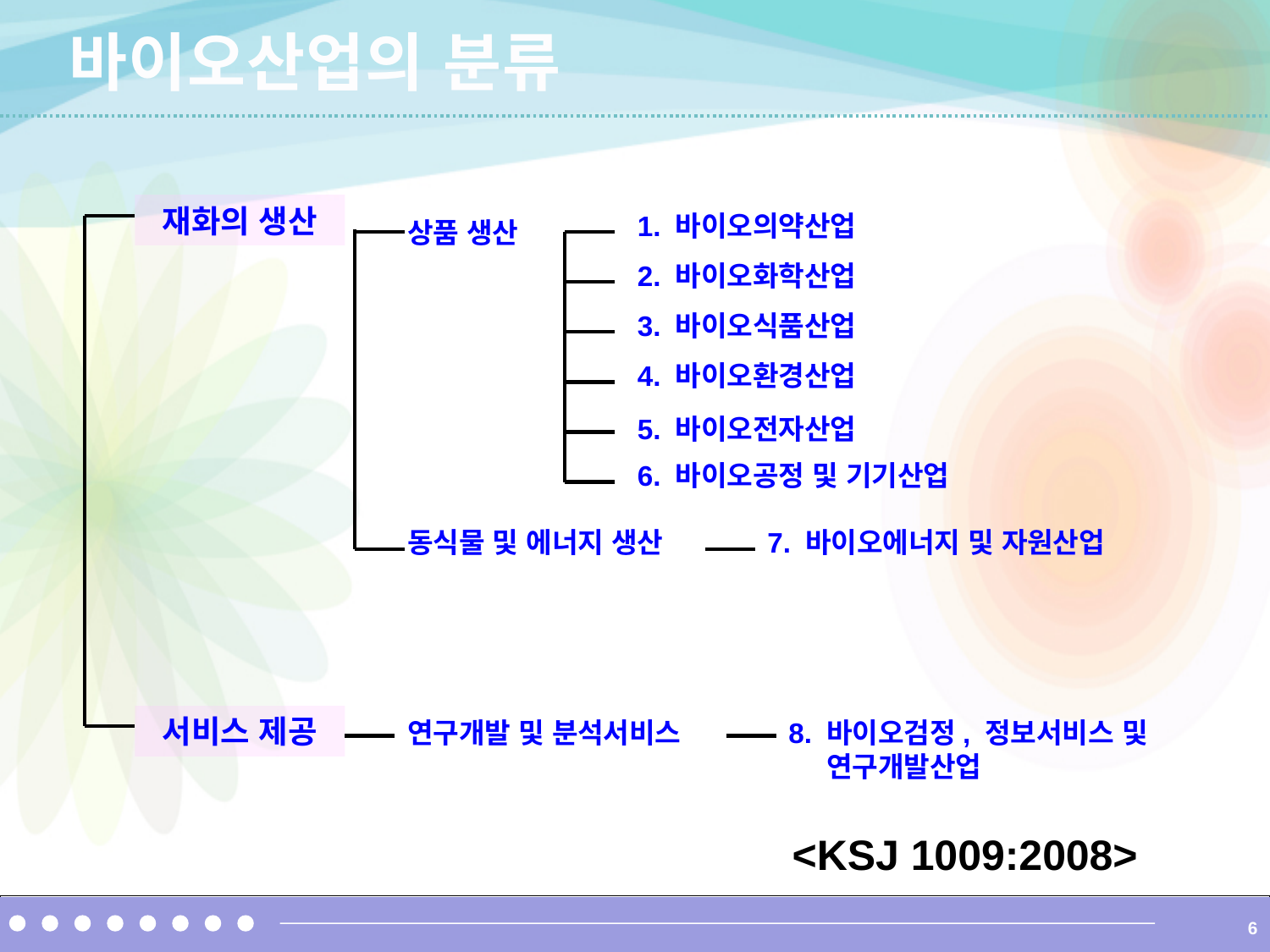

바이오산업의 분류

재화의 생산
1. 바이오의약산업
상품 생산
2. 바이오화학산업
3. 바이오식품산업
4. 바이오환경산업
5. 바이오전자산업
6. 바이오공정 및 기기산업
동식물 및 에너지 생산
7. 바이오에너지 및 자원산업
서비스 제공
연구개발 및 분석서비스
8. 바이오검정, 정보서비스 및
    연구개발산업
<KSJ 1009:2008>